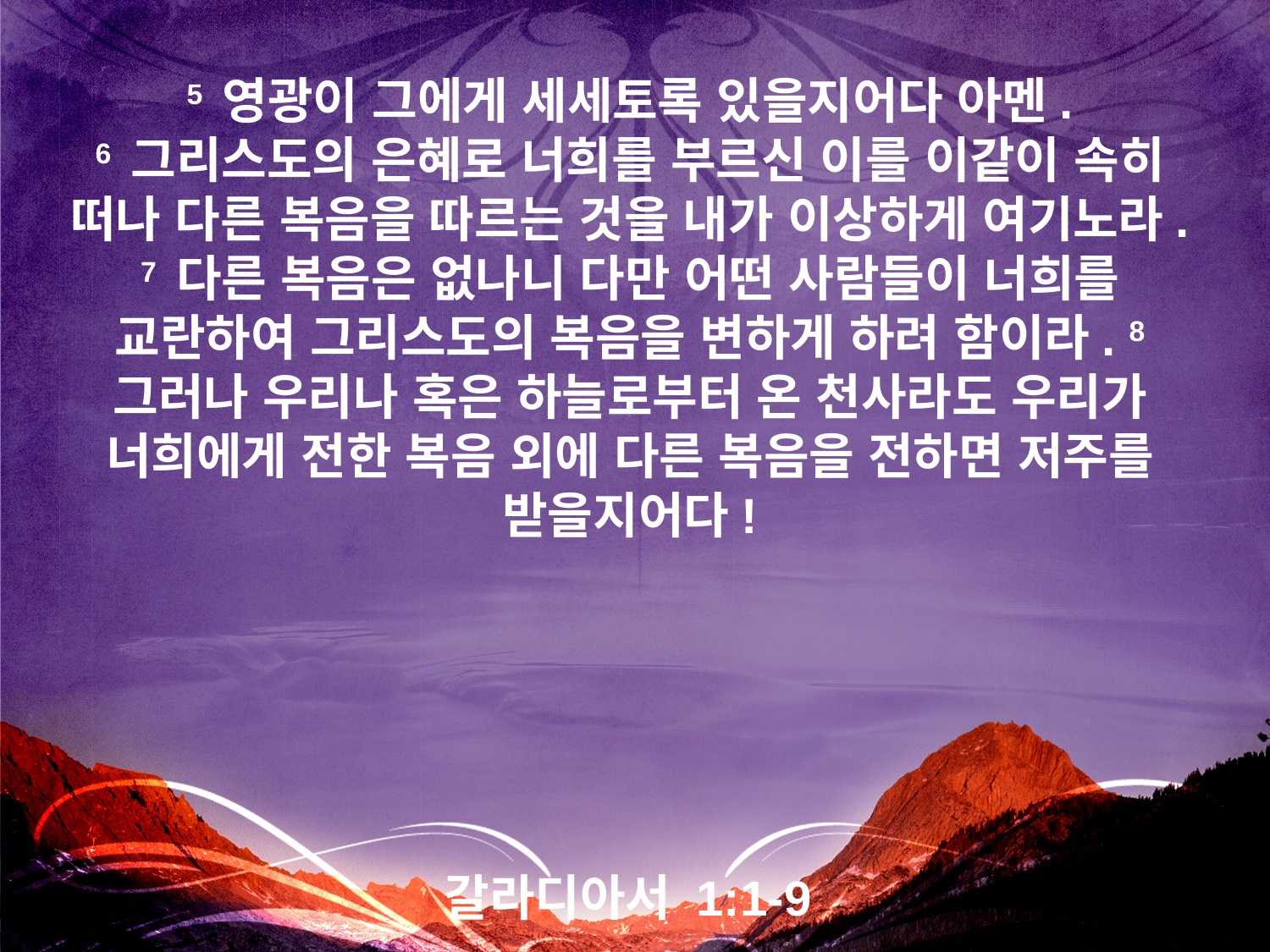

5 영광이 그에게 세세토록 있을지어다 아멘.
6 그리스도의 은혜로 너희를 부르신 이를 이같이 속히 떠나 다른 복음을 따르는 것을 내가 이상하게 여기노라. 7 다른 복음은 없나니 다만 어떤 사람들이 너희를 교란하여 그리스도의 복음을 변하게 하려 함이라. 8 그러나 우리나 혹은 하늘로부터 온 천사라도 우리가 너희에게 전한 복음 외에 다른 복음을 전하면 저주를 받을지어다!
갈라디아서 1:1-9